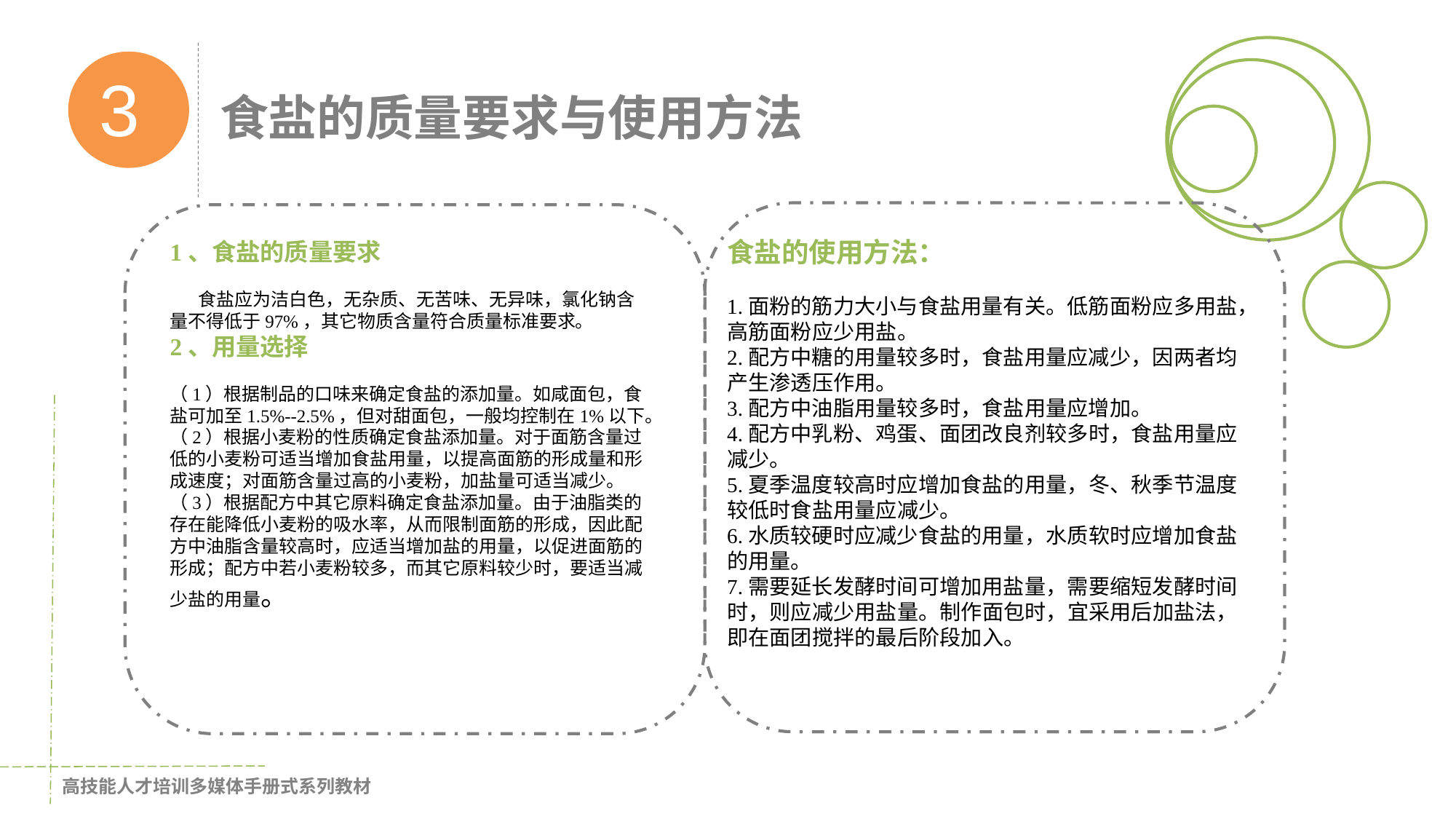

3
食盐的质量要求与使用方法

食盐的使用方法：

1.面粉的筋力大小与食盐用量有关。低筋面粉应多用盐，高筋面粉应少用盐。
2.配方中糖的用量较多时，食盐用量应减少，因两者均产生渗透压作用。
3.配方中油脂用量较多时，食盐用量应增加。
4.配方中乳粉、鸡蛋、面团改良剂较多时，食盐用量应减少。
5.夏季温度较高时应增加食盐的用量，冬、秋季节温度较低时食盐用量应减少。
6.水质较硬时应减少食盐的用量，水质软时应增加食盐的用量。
7.需要延长发酵时间可增加用盐量，需要缩短发酵时间时，则应减少用盐量。制作面包时，宜采用后加盐法，即在面团搅拌的最后阶段加入。
1、食盐的质量要求

      食盐应为洁白色，无杂质、无苦味、无异味，氯化钠含量不得低于97%，其它物质含量符合质量标准要求。
2、用量选择

（1）根据制品的口味来确定食盐的添加量。如咸面包，食盐可加至1.5%--2.5%，但对甜面包，一般均控制在1%以下。
（2）根据小麦粉的性质确定食盐添加量。对于面筋含量过低的小麦粉可适当增加食盐用量，以提高面筋的形成量和形成速度；对面筋含量过高的小麦粉，加盐量可适当减少。
（3）根据配方中其它原料确定食盐添加量。由于油脂类的存在能降低小麦粉的吸水率，从而限制面筋的形成，因此配方中油脂含量较高时，应适当增加盐的用量，以促进面筋的形成；配方中若小麦粉较多，而其它原料较少时，要适当减少盐的用量。